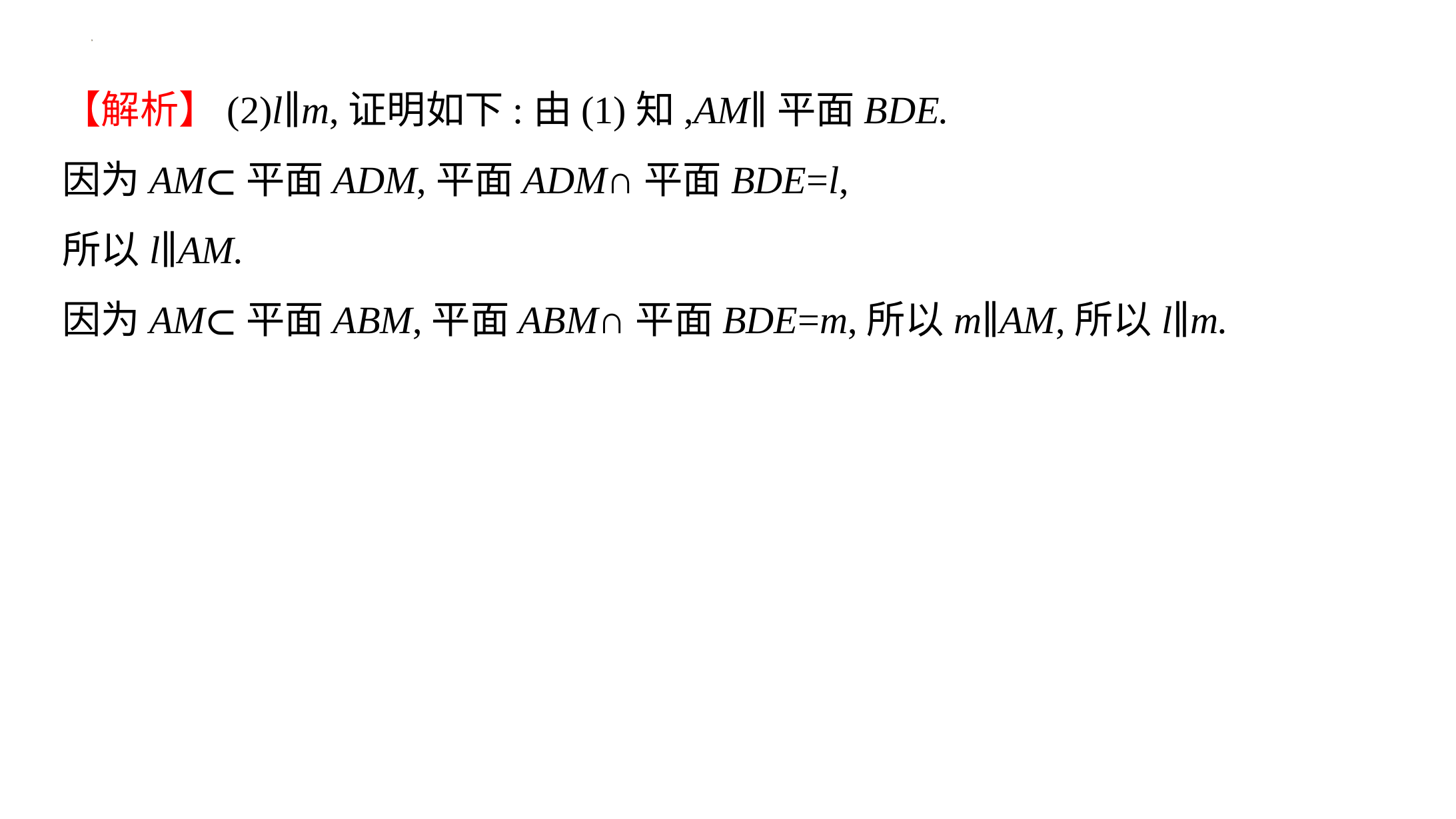

【解析】(2)l∥m,证明如下:由(1)知,AM∥平面BDE.
因为AM⊂平面ADM,平面ADM∩平面BDE=l,
所以l∥AM.
因为AM⊂平面ABM,平面ABM∩平面BDE=m,所以m∥AM,所以l∥m.